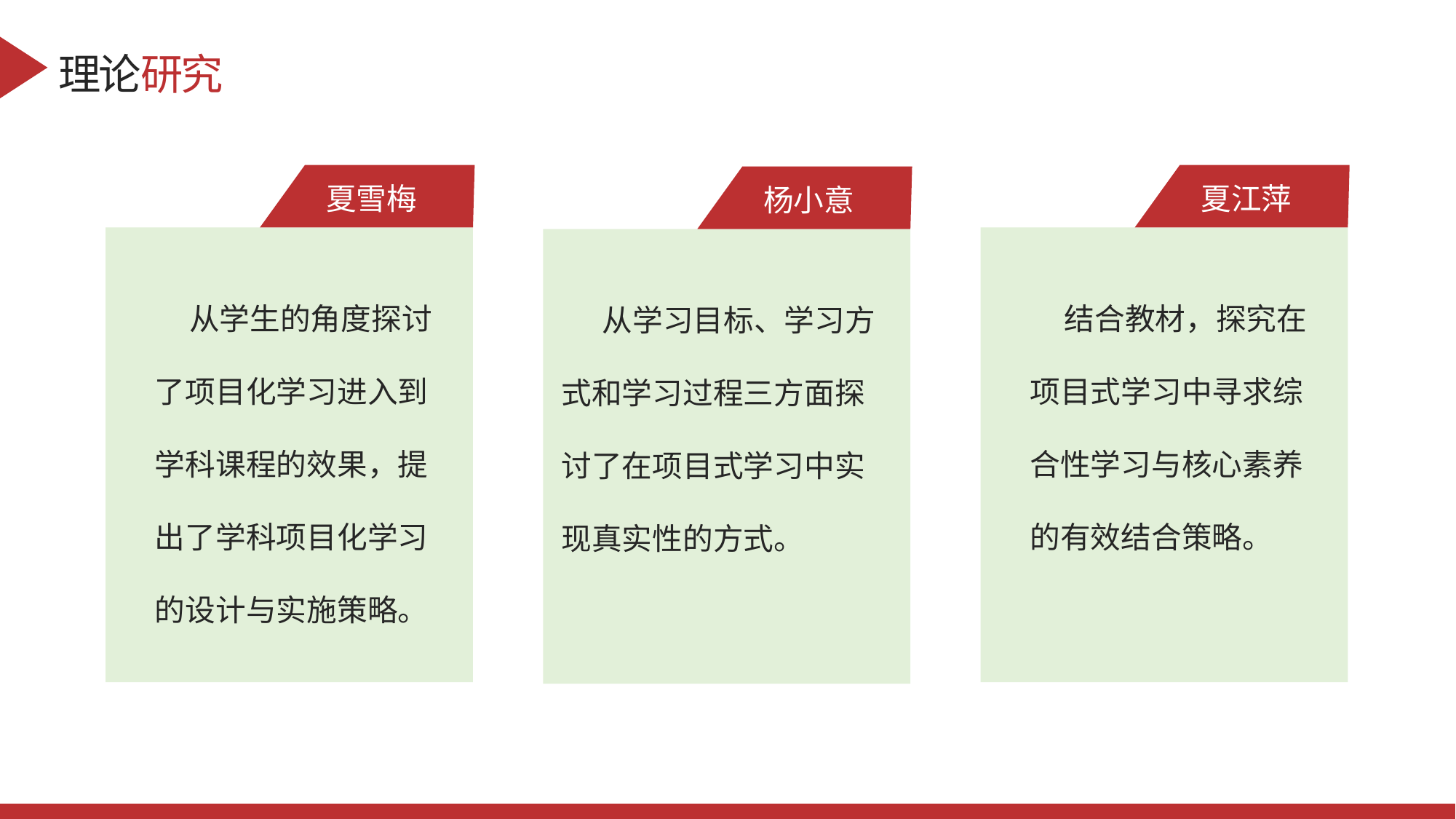

理论研究

夏雪梅

夏江萍

杨小意

    从学生的角度探讨了项目化学习进入到学科课程的效果，提出了学科项目化学习的设计与实施策略。
    结合教材，探究在项目式学习中寻求综合性学习与核心素养的有效结合策略。
     从学习目标、学习方式和学习过程三方面探讨了在项目式学习中实现真实性的方式。